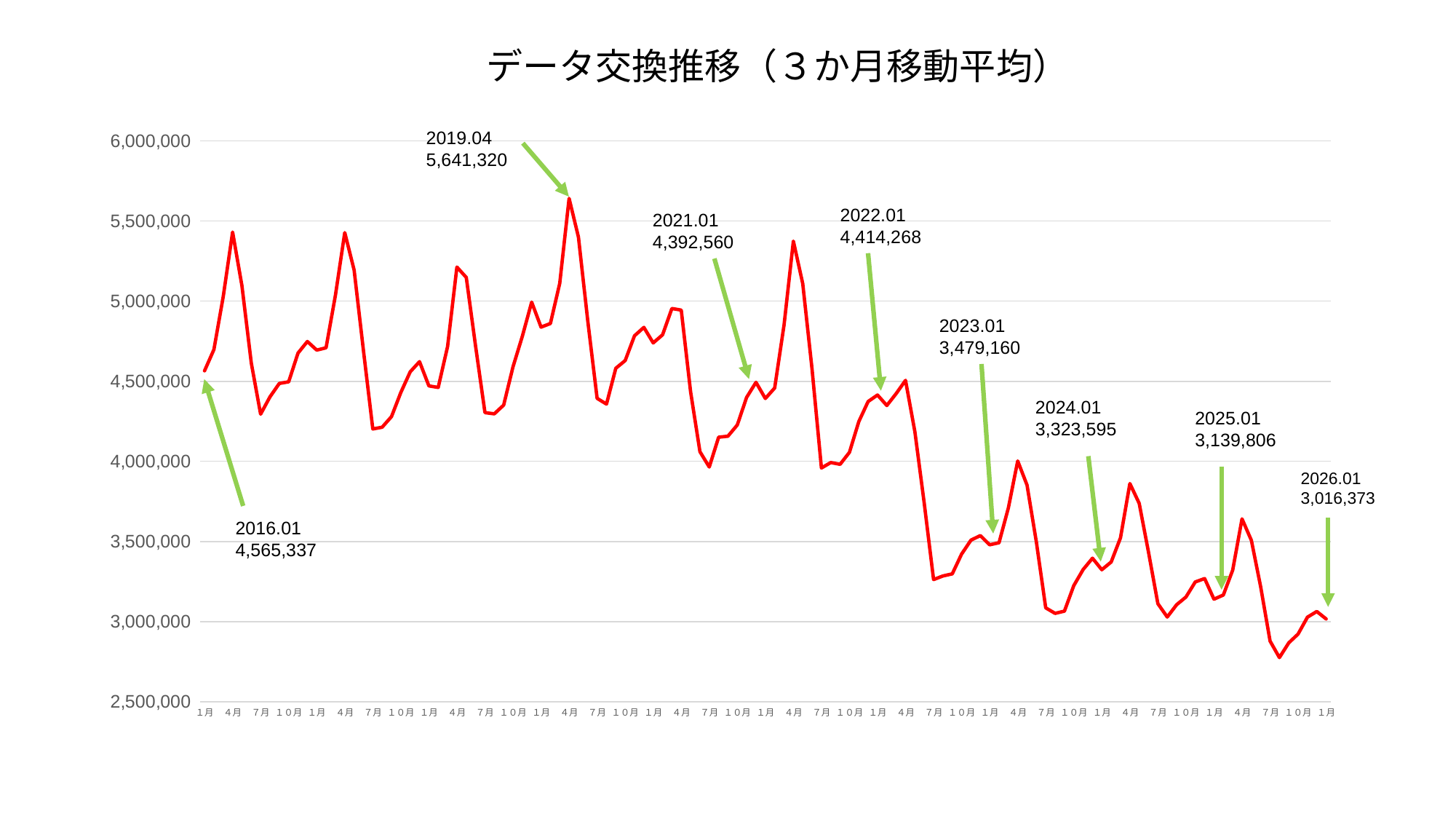

# データ交換推移（３か月移動平均）

### Chart

| Category | 列1 |
|---|---|
| １月 | 4565337.0 |
| ２月 | 4697892.0 |
| ３月 | 5028526.0 |
| ４月 | 5431340.0 |
| ５月 | 5096384.333333333 |
| ６月 | 4613876.666666667 |
| ７月 | 4294802.333333333 |
| ８月 | 4402969.333333333 |
| ９月 | 4486442.666666667 |
| １０月 | 4496594.0 |
| １１月 | 4676022.0 |
| １２月 | 4748493.666666667 |
| １月 | 4694780.0 |
| ２月 | 4709013.333333333 |
| ３月 | 5036872.333333333 |
| ４月 | 5427831.666666667 |
| ５月 | 5193961.666666667 |
| ６月 | 4692115.666666667 |
| ７月 | 4202375.0 |
| ８月 | 4213401.333333333 |
| ９月 | 4279728.666666667 |
| １０月 | 4430183.333333333 |
| １１月 | 4559016.0 |
| １２月 | 4622694.333333333 |
| １月 | 4471178.333333333 |
| ２月 | 4461659.666666667 |
| ３月 | 4716808.0 |
| ４月 | 5212923.666666667 |
| ５月 | 5148330.333333333 |
| ６月 | 4718414.666666667 |
| ７月 | 4304357.333333333 |
| ８月 | 4296723.0 |
| ９月 | 4351420.0 |
| １０月 | 4589931.333333333 |
| １１月 | 4781020.666666667 |
| １２月 | 4994176.666666667 |
| １月 | 4838090.333333333 |
| ２月 | 4860702.0 |
| ３月 | 5111117.0 |
| ４月 | 5641319.666666667 |
| ５月 | 5400338.666666667 |
| ６月 | 4875534.666666667 |
| ７月 | 4393360.0 |
| ８月 | 4357814.666666667 |
| ９月 | 4581136.333333333 |
| １０月 | 4629329.333333333 |
| １１月 | 4784206.0 |
| １２月 | 4836422.666666667 |
| １月 | 4739456.333333333 |
| ２月 | 4790005.333333333 |
| ３月 | 4954277.333333333 |
| ４月 | 4944215.666666667 |
| ５月 | 4435185.0 |
| ６月 | 4060164.0 |
| ７月 | 3964641.0 |
| ８月 | 4151188.6666666665 |
| ９月 | 4157266.6666666665 |
| １０月 | 4227428.666666667 |
| １１月 | 4399513.333333333 |
| １２月 | 4493528.0 |
| １月 | 4392560.0 |
| ２月 | 4458129.333333333 |
| ３月 | 4851069.0 |
| ４月 | 5375067.0 |
| ５月 | 5109521.666666667 |
| ６月 | 4575387.333333333 |
| ７月 | 3958540.3333333335 |
| ８月 | 3992675.0 |
| ９月 | 3981673.6666666665 |
| １０月 | 4056533.0 |
| １１月 | 4248630.0 |
| １２月 | 4373699.666666667 |
| １月 | 4414268.333333333 |
| ２月 | 4348973.666666667 |
| ３月 | 4423559.666666667 |
| ４月 | 4505952.0 |
| ５月 | 4185057.6666666665 |
| ６月 | 3739488.6666666665 |
| ７月 | 3262104.3333333335 |
| ８月 | 3284808.6666666665 |
| ９月 | 3297946.6666666665 |
| １０月 | 3421402.3333333335 |
| １１月 | 3508102.6666666665 |
| １２月 | 3536637.6666666665 |
| １月 | 3479160.0 |
| ２月 | 3492245.0 |
| ３月 | 3708879.0 |
| ４月 | 4002565.0 |
| ５月 | 3851652.3333333335 |
| ６月 | 3494764.6666666665 |
| ７月 | 3085620.0 |
| ８月 | 3051219.6666666665 |
| ９月 | 3065339.3333333335 |
| １０月 | 3224690.0 |
| １１月 | 3324664.6666666665 |
| １２月 | 3395585.3333333335 |
| １月 | 3323595.3333333335 |
| ２月 | 3371942.3333333335 |
| ３月 | 3523021.3333333335 |
| ４月 | 3861539.6666666665 |
| ５月 | 3737938.3333333335 |
| ６月 | 3431481.6666666665 |
| ７月 | 3111768.6666666665 |
| ８月 | 3028375.6666666665 |
| ９月 | 3104898.3333333335 |
| １０月 | 3153103.0 |
| １１月 | 3247495.3333333335 |
| １２月 | 3268564.6666666665 |
| １月 | 3139806.0 |
| ２月 | 3165857.0 |
| ３月 | 3321107.3333333335 |
| ４月 | 3641096.3333333335 |
| ５月 | 3506867.0 |
| ６月 | 3215466.6666666665 |
| ７月 | 2878095.3333333335 |
| ８月 | 2775384.6666666665 |
| ９月 | 2867264.3333333335 |
| １０月 | 2922546.3333333335 |
| １１月 | 3027629.0 |
| １２月 | 3063203.0 |
| １月 | 3016373.0 |
2019.04
5,641,320
2022.01
4,414,268
2021.01
4,392,560
2023.01
3,479,160
2024.01
3,323,595
2025.01
3,139,806
2026.01
3,016,373
2016.01
4,565,337